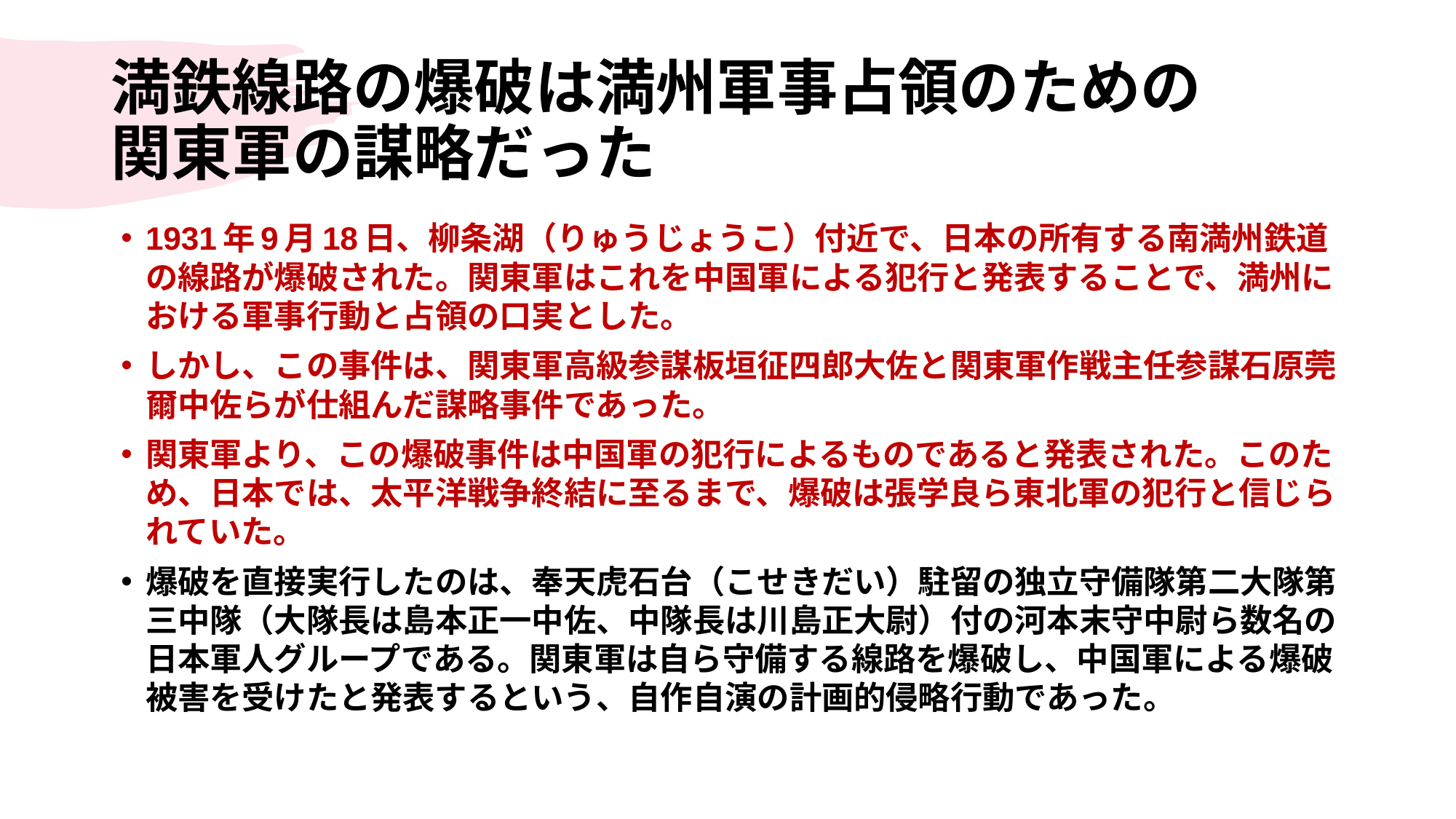

# 満鉄線路の爆破は満州軍事占領のための 関東軍の謀略だった
1931年9月18日、柳条湖（りゅうじょうこ）付近で、日本の所有する南満州鉄道の線路が爆破された。関東軍はこれを中国軍による犯行と発表することで、満州における軍事行動と占領の口実とした。
しかし、この事件は、関東軍高級参謀板垣征四郎大佐と関東軍作戦主任参謀石原莞爾中佐らが仕組んだ謀略事件であった。
関東軍より、この爆破事件は中国軍の犯行によるものであると発表された。このため、日本では、太平洋戦争終結に至るまで、爆破は張学良ら東北軍の犯行と信じられていた。
爆破を直接実行したのは、奉天虎石台（こせきだい）駐留の独立守備隊第二大隊第三中隊（大隊長は島本正一中佐、中隊長は川島正大尉）付の河本末守中尉ら数名の日本軍人グループである。関東軍は自ら守備する線路を爆破し、中国軍による爆破被害を受けたと発表するという、自作自演の計画的侵略行動であった。